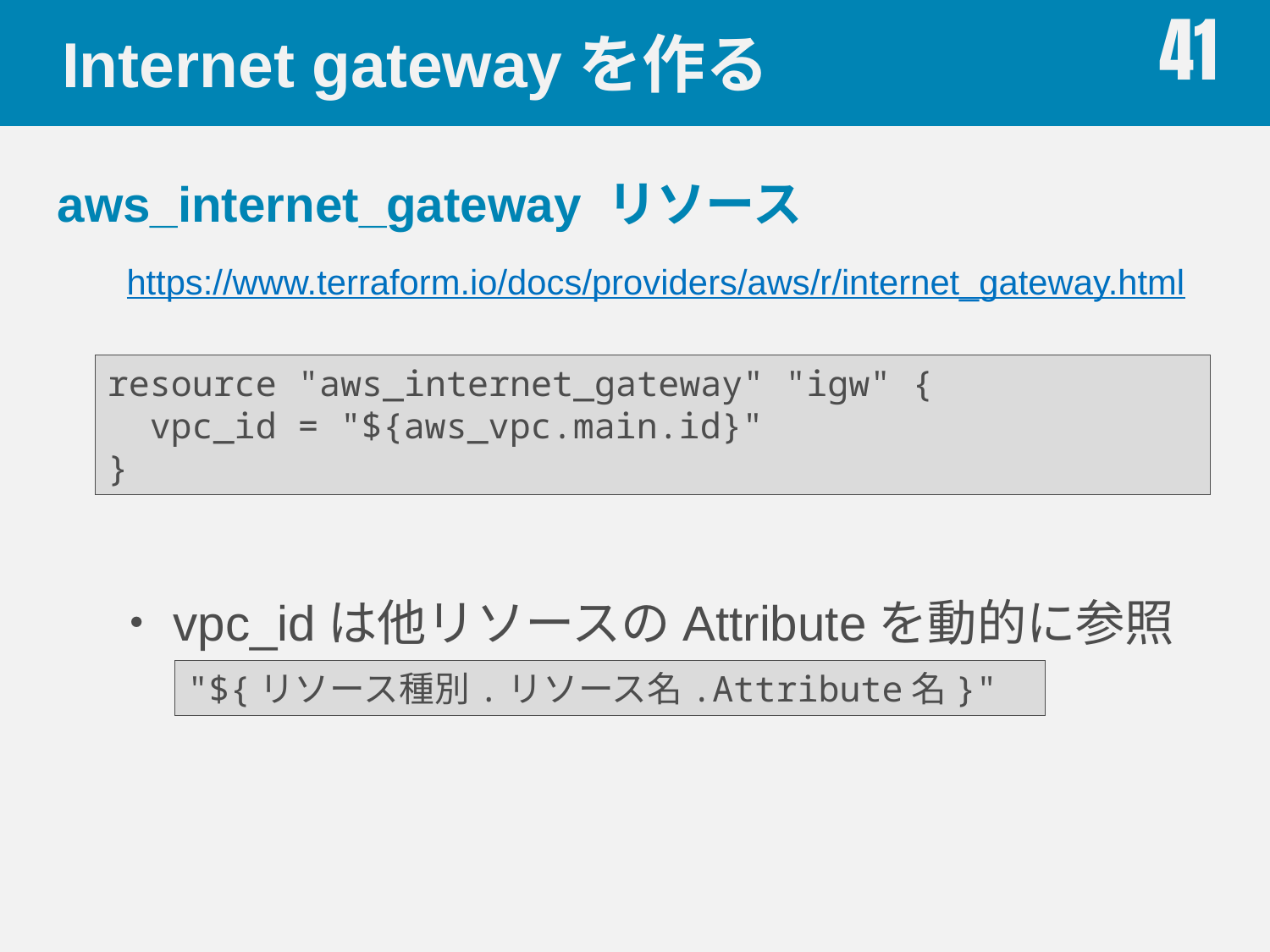

# Internet gatewayを作る
 41
aws_internet_gateway リソース
https://www.terraform.io/docs/providers/aws/r/internet_gateway.html
resource "aws_internet_gateway" "igw" {
  vpc_id = "${aws_vpc.main.id}"
}
・vpc_idは他リソースのAttributeを動的に参照

"${リソース種別.リソース名.Attribute名}"